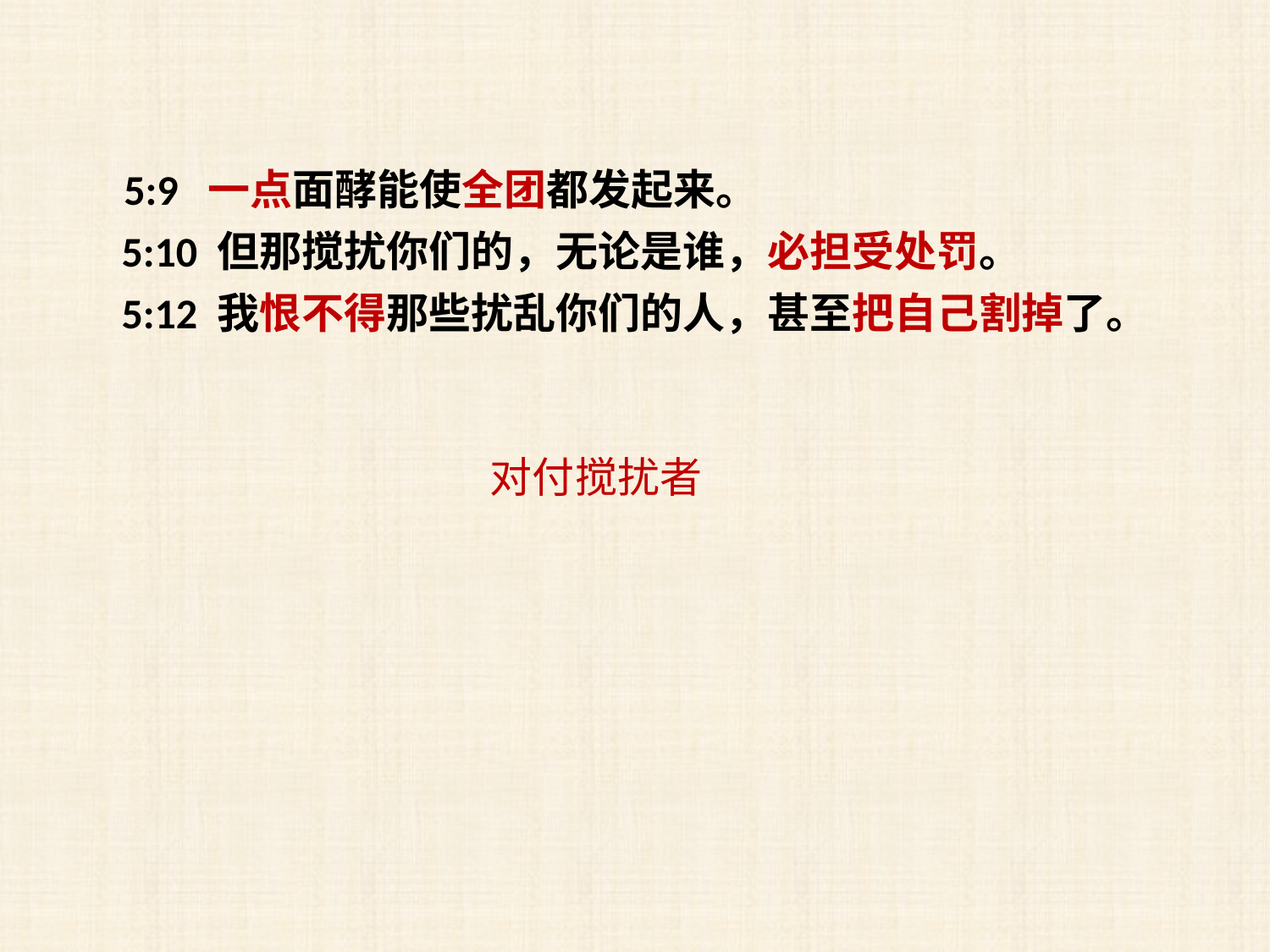

5:9  一点面酵能使全团都发起来。
5:10 但那搅扰你们的，无论是谁，必担受处罚。
5:12 我恨不得那些扰乱你们的人，甚至把自己割掉了。
对付搅扰者